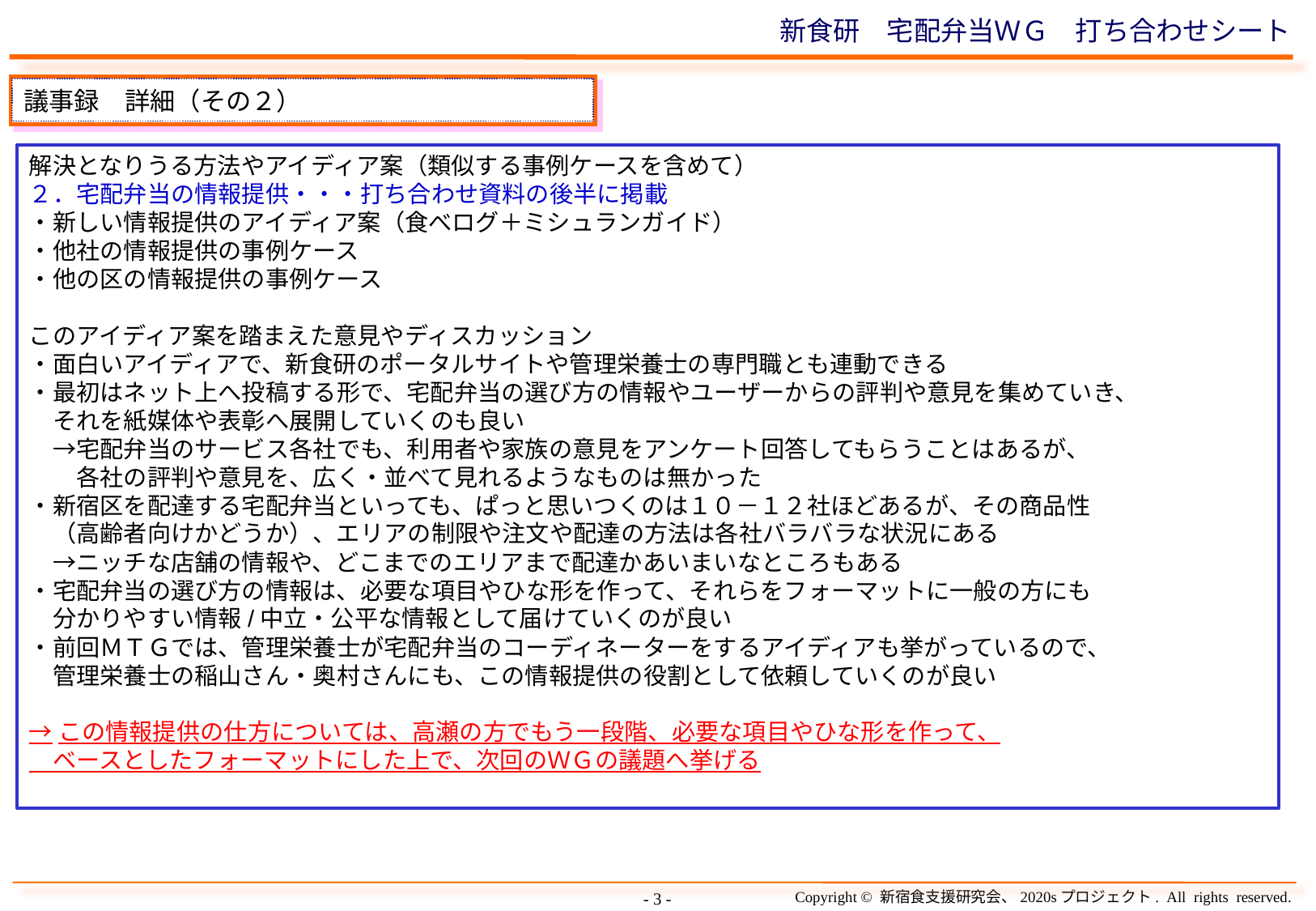

# 新食研　宅配弁当ＷＧ　打ち合わせシート
議事録　詳細（その２）
解決となりうる方法やアイディア案（類似する事例ケースを含めて）
２．宅配弁当の情報提供・・・打ち合わせ資料の後半に掲載
・新しい情報提供のアイディア案（食べログ＋ミシュランガイド）
・他社の情報提供の事例ケース
・他の区の情報提供の事例ケース

このアイディア案を踏まえた意見やディスカッション
・面白いアイディアで、新食研のポータルサイトや管理栄養士の専門職とも連動できる
・最初はネット上へ投稿する形で、宅配弁当の選び方の情報やユーザーからの評判や意見を集めていき、
　それを紙媒体や表彰へ展開していくのも良い
　→宅配弁当のサービス各社でも、利用者や家族の意見をアンケート回答してもらうことはあるが、
　　各社の評判や意見を、広く・並べて見れるようなものは無かった
・新宿区を配達する宅配弁当といっても、ぱっと思いつくのは１０－１２社ほどあるが、その商品性
　（高齢者向けかどうか）、エリアの制限や注文や配達の方法は各社バラバラな状況にある
　→ニッチな店舗の情報や、どこまでのエリアまで配達かあいまいなところもある
・宅配弁当の選び方の情報は、必要な項目やひな形を作って、それらをフォーマットに一般の方にも
　分かりやすい情報/中立・公平な情報として届けていくのが良い
・前回ＭＴＧでは、管理栄養士が宅配弁当のコーディネーターをするアイディアも挙がっているので、
　管理栄養士の稲山さん・奥村さんにも、この情報提供の役割として依頼していくのが良い

→この情報提供の仕方については、高瀬の方でもう一段階、必要な項目やひな形を作って、
　ベースとしたフォーマットにした上で、次回のＷＧの議題へ挙げる